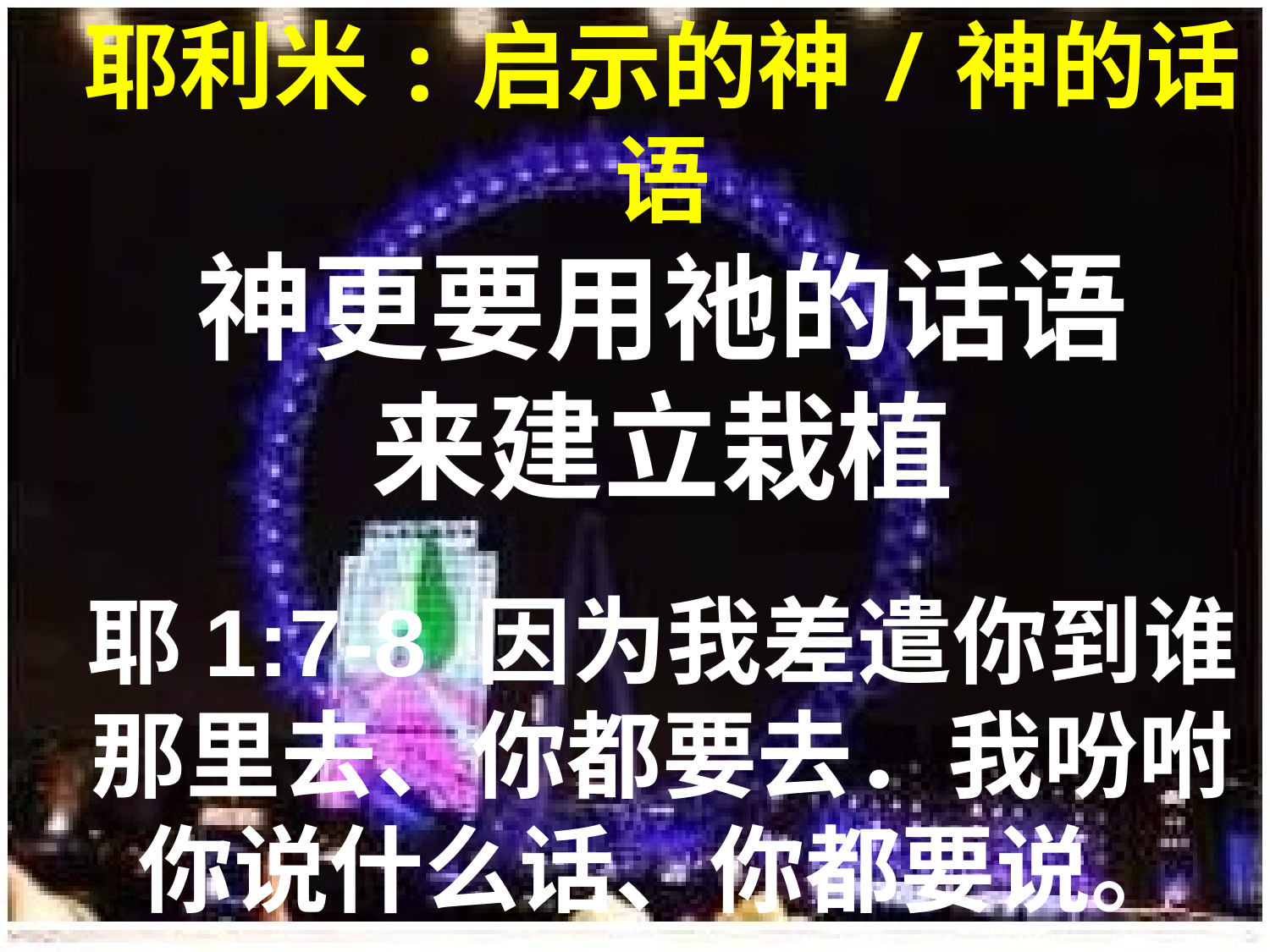

耶利米:启示的神/神的话语
神更要用祂的话语
来建立栽植

耶1:7-8 因为我差遣你到谁那里去、你都要去．我吩咐你说什么话、你都要说。